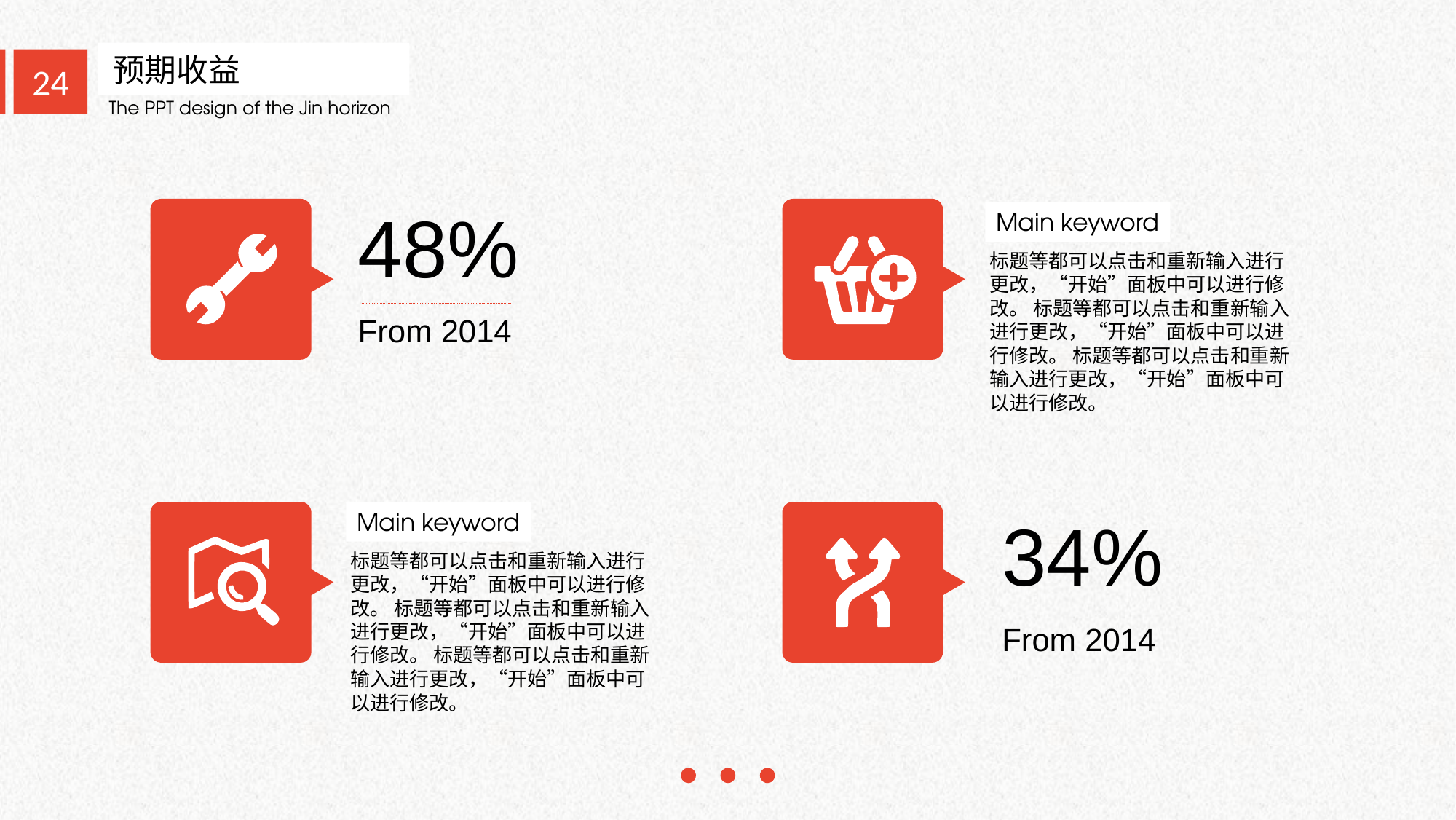

预期收益

48%

From 2014
Main keyword
标题等都可以点击和重新输入进行更改，“开始”面板中可以进行修改。 标题等都可以点击和重新输入进行更改，“开始”面板中可以进行修改。 标题等都可以点击和重新输入进行更改，“开始”面板中可以进行修改。

34%

From 2014
Main keyword
标题等都可以点击和重新输入进行更改，“开始”面板中可以进行修改。 标题等都可以点击和重新输入进行更改，“开始”面板中可以进行修改。 标题等都可以点击和重新输入进行更改，“开始”面板中可以进行修改。